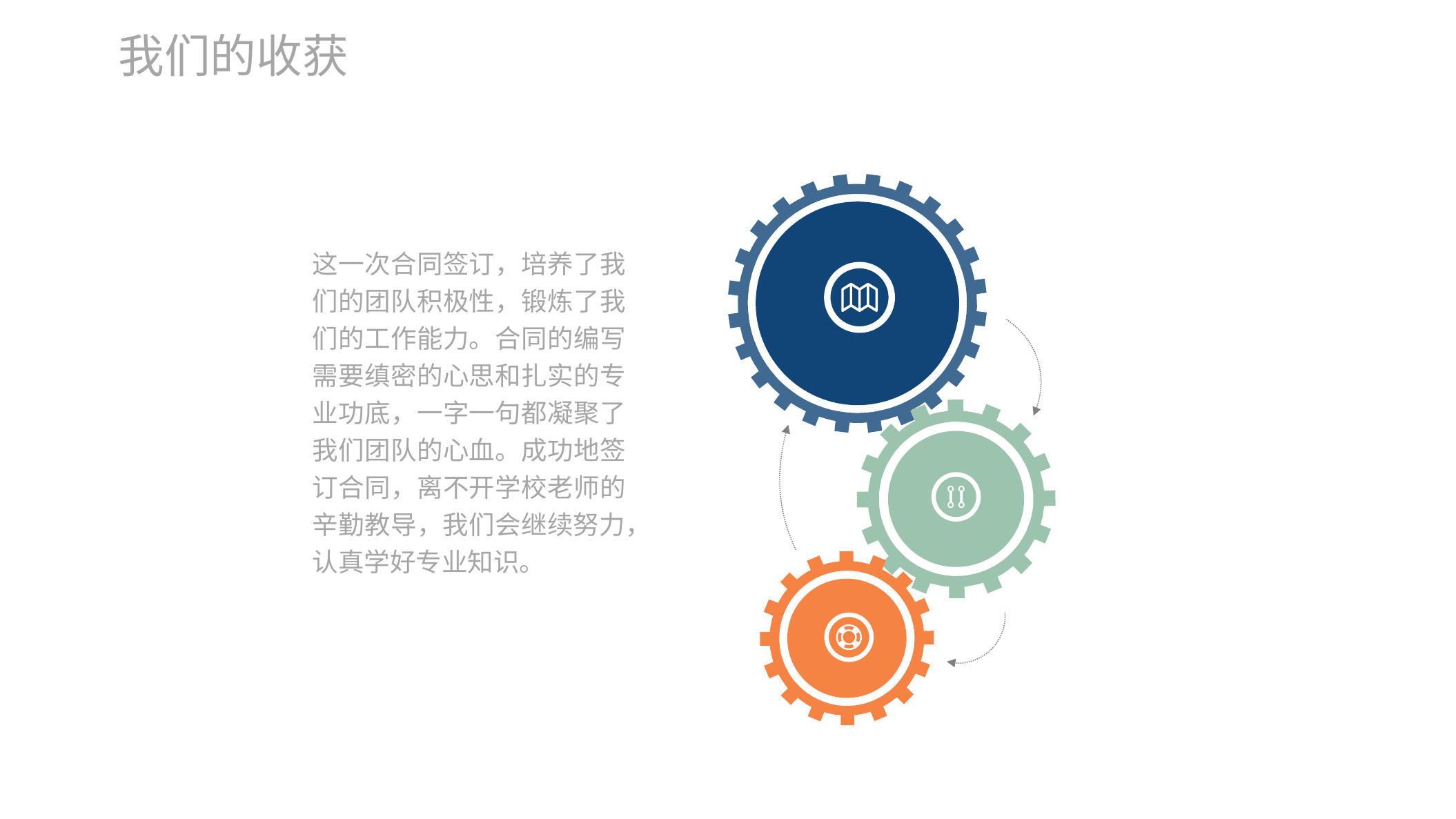

我们的收获
这一次合同签订，培养了我们的团队积极性，锻炼了我们的工作能力。合同的编写需要缜密的心思和扎实的专业功底，一字一句都凝聚了我们团队的心血。成功地签订合同，离不开学校老师的辛勤教导，我们会继续努力，认真学好专业知识。